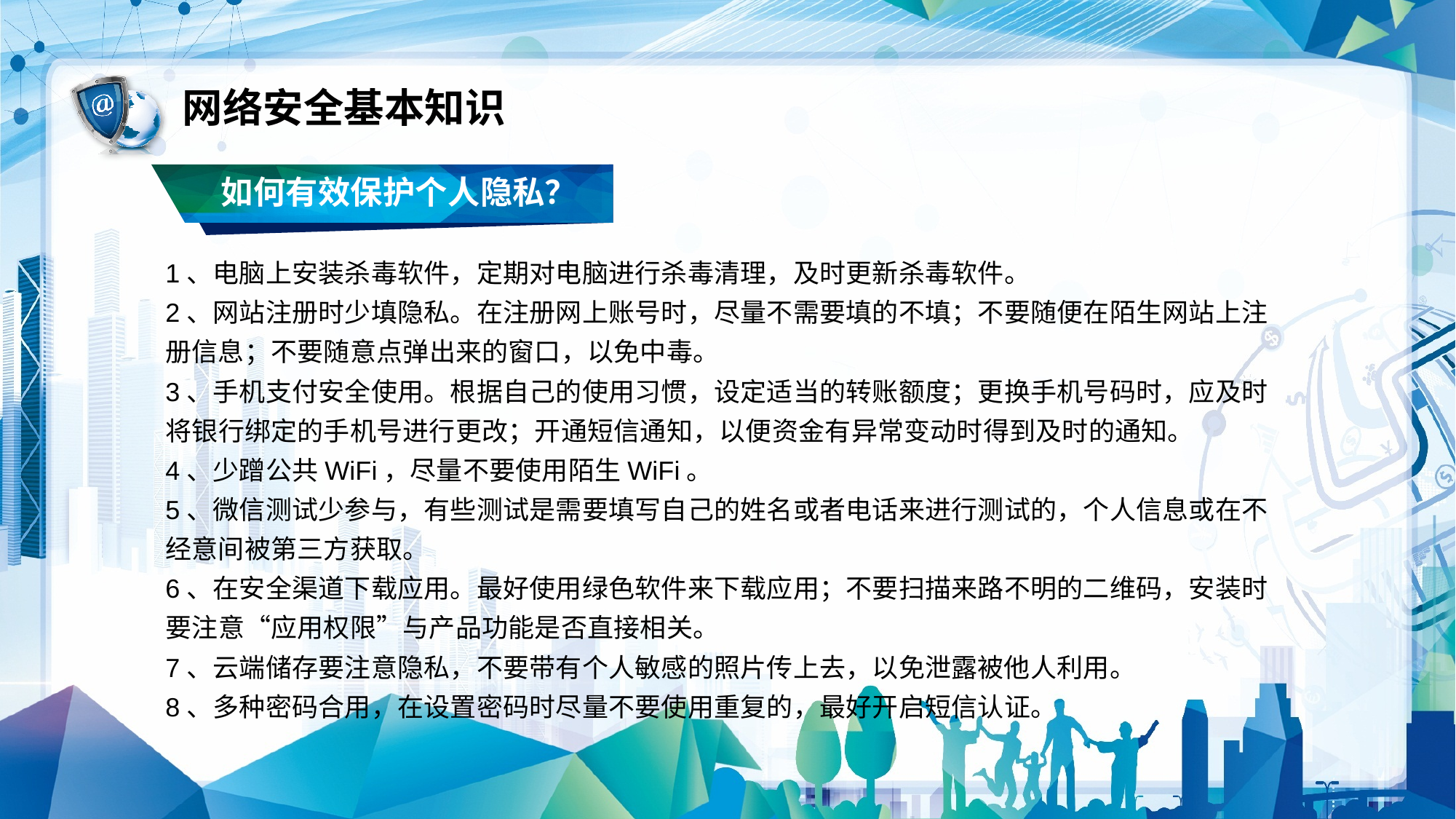

网络安全基本知识

如何有效保护个人隐私？
1、电脑上安装杀毒软件，定期对电脑进行杀毒清理，及时更新杀毒软件。
2、网站注册时少填隐私。在注册网上账号时，尽量不需要填的不填；不要随便在陌生网站上注册信息；不要随意点弹出来的窗口，以免中毒。
3、手机支付安全使用。根据自己的使用习惯，设定适当的转账额度；更换手机号码时，应及时将银行绑定的手机号进行更改；开通短信通知，以便资金有异常变动时得到及时的通知。
4、少蹭公共WiFi，尽量不要使用陌生WiFi。
5、微信测试少参与，有些测试是需要填写自己的姓名或者电话来进行测试的，个人信息或在不经意间被第三方获取。
6、在安全渠道下载应用。最好使用绿色软件来下载应用；不要扫描来路不明的二维码，安装时要注意“应用权限”与产品功能是否直接相关。
7、云端储存要注意隐私，不要带有个人敏感的照片传上去，以免泄露被他人利用。
8、多种密码合用，在设置密码时尽量不要使用重复的，最好开启短信认证。